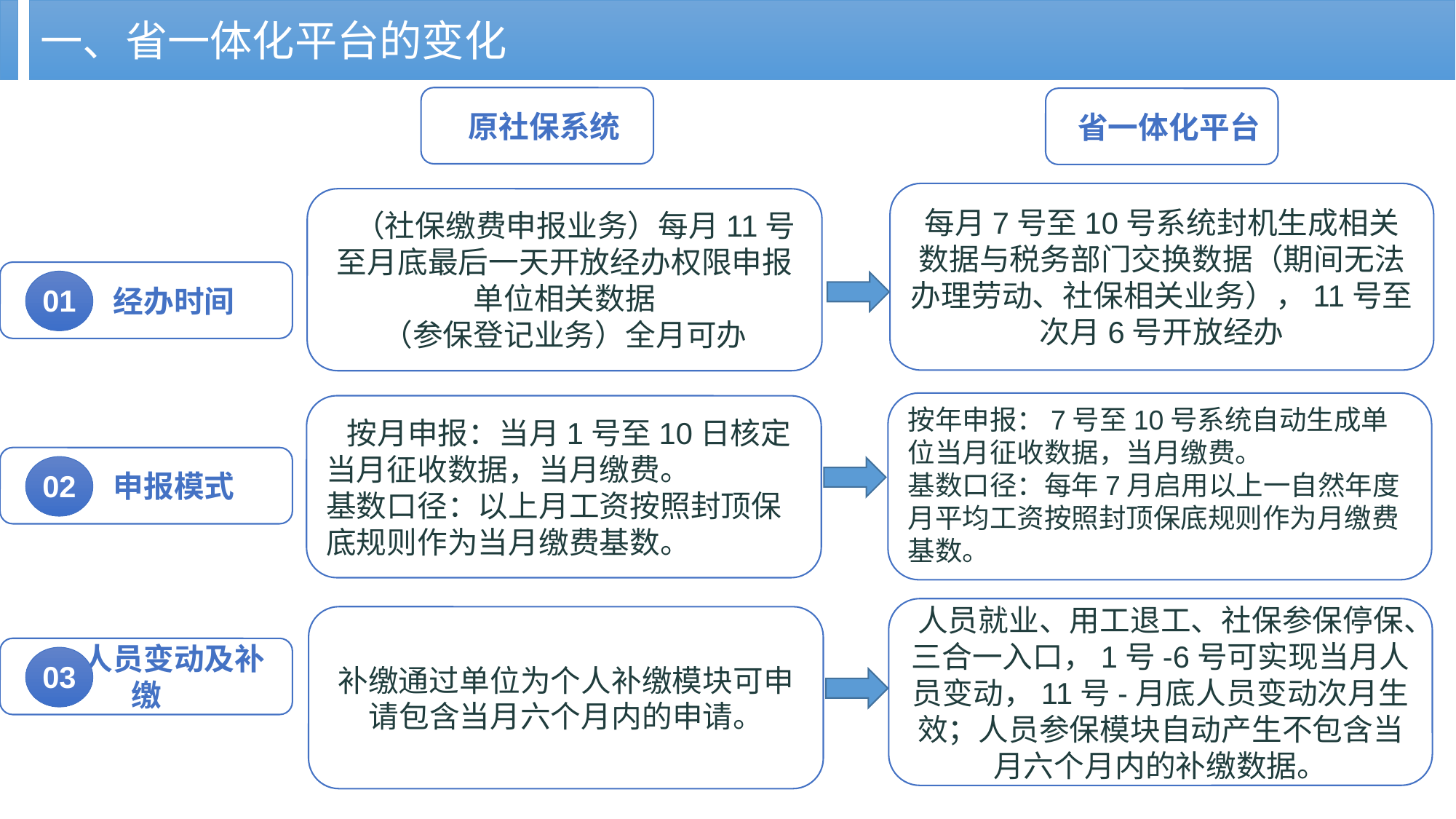

一、省一体化平台的变化

 原社保系统

 省一体化平台

每月7号至10号系统封机生成相关数据与税务部门交换数据（期间无法办理劳动、社保相关业务），11号至次月6号开放经办

  （社保缴费申报业务）每月11号至月底最后一天开放经办权限申报单位相关数据
（参保登记业务）全月可办

       经办时间

01

按年申报：7号至10号系统自动生成单位当月征收数据，当月缴费。
基数口径：每年7月启用以上一自然年度月平均工资按照封顶保底规则作为月缴费基数。

  按月申报：当月1号至10日核定当月征收数据，当月缴费。
基数口径：以上月工资按照封顶保底规则作为当月缴费基数。

       申报模式

02

人员就业、用工退工、社保参保停保、三合一入口，1号-6号可实现当月人员变动，11号-月底人员变动次月生效；人员参保模块自动产生不包含当月六个月内的补缴数据。

补缴通过单位为个人补缴模块可申请包含当月六个月内的申请。

       人员变动及补缴

03